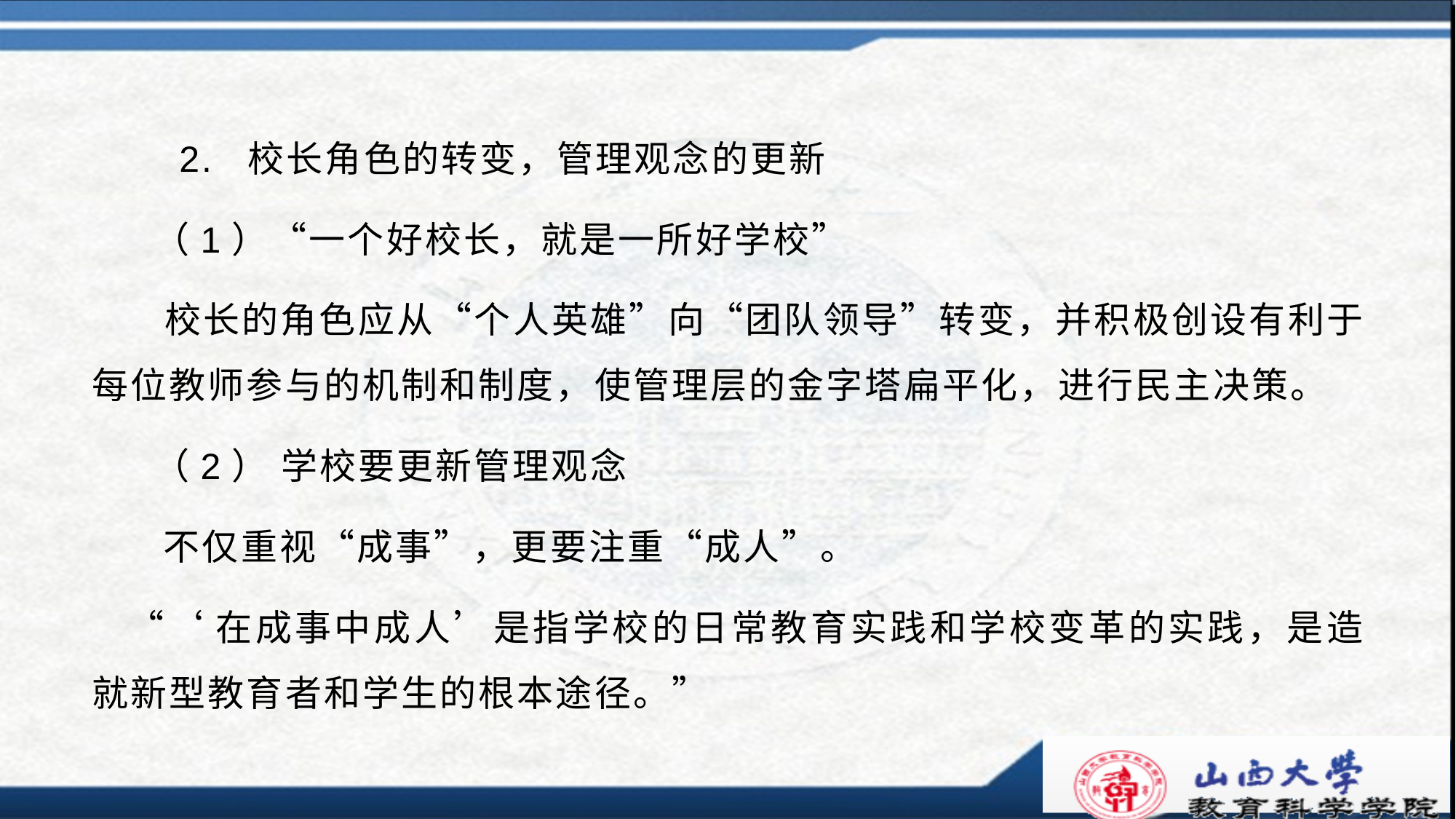

2.  校长角色的转变，管理观念的更新
     （1）“一个好校长，就是一所好学校”
      校长的角色应从“个人英雄”向“团队领导”转变，并积极创设有利于每位教师参与的机制和制度，使管理层的金字塔扁平化，进行民主决策。
     （2） 学校要更新管理观念
      不仅重视“成事”，更要注重“成人”。
   “‘在成事中成人’是指学校的日常教育实践和学校变革的实践，是造就新型教育者和学生的根本途径。”